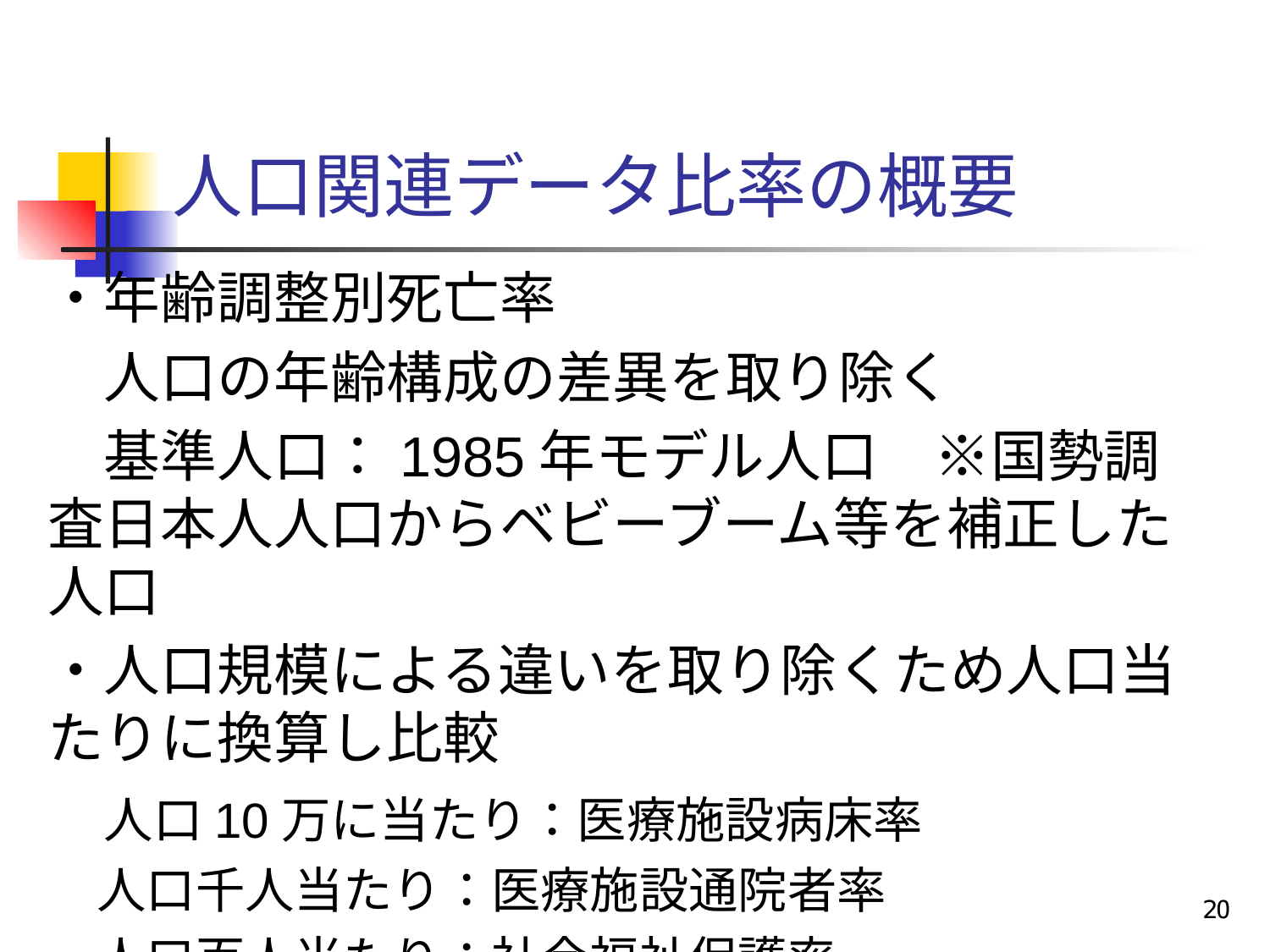

# 人口関連データ比率の概要
・年齢調整別死亡率
　人口の年齢構成の差異を取り除く
　基準人口：1985年モデル人口　※国勢調査日本人人口からベビーブーム等を補正した人口
・人口規模による違いを取り除くため人口当たりに換算し比較
　人口10万に当たり：医療施設病床率
　人口千人当たり：医療施設通院者率
　人口百人当たり：社会福祉保護率

20